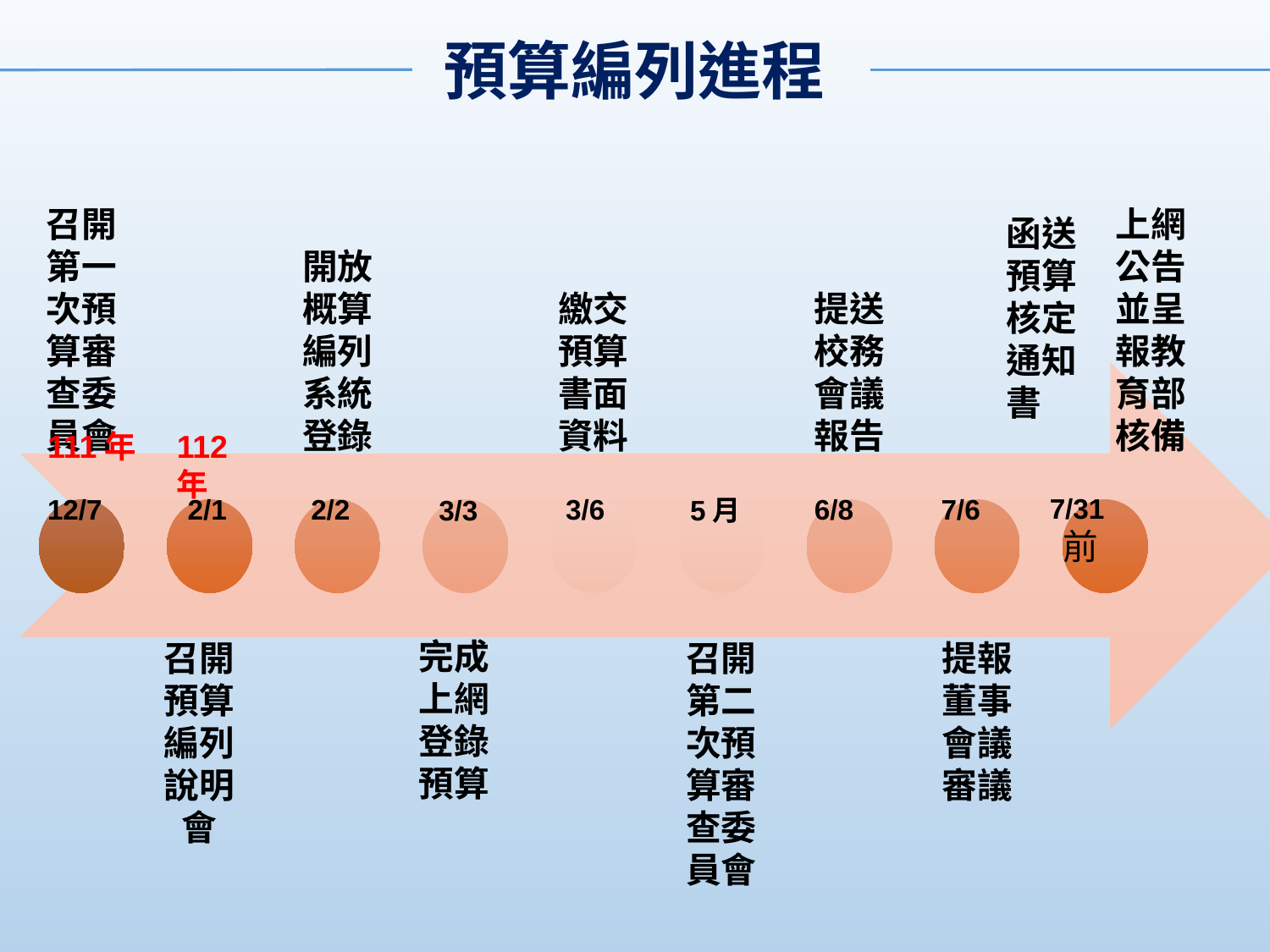

預算編列進程
召開第一次預算審查委員會
召開預算編列說明會
開放概算編列系統登錄
完成上網登錄預算
繳交預算書面資料
召開第二次預算審查委員會
提送校務會議報告
提報董事會議審議
上網公告並呈報教育部核備
7/31前
2/1
2/2
3/6
6/8
7/6
5月
3/3
12/7
函送預算核定通知書
111年
112年